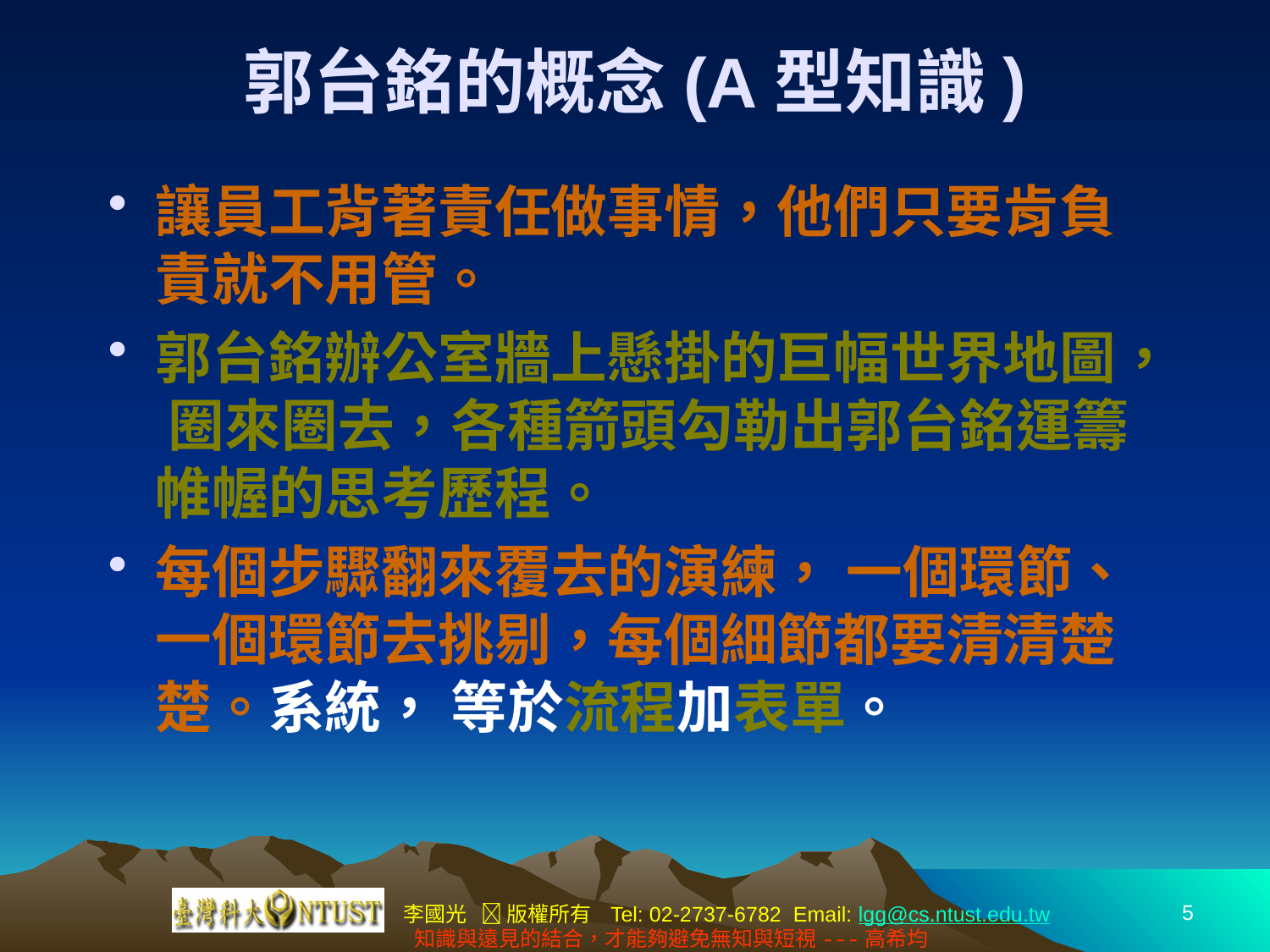

# 郭台銘的概念(A型知識)
讓員工背著責任做事情，他們只要肯負責就不用管。
郭台銘辦公室牆上懸掛的巨幅世界地圖， 圈來圈去，各種箭頭勾勒出郭台銘運籌帷幄的思考歷程。
每個步驟翻來覆去的演練， 一個環節、一個環節去挑剔，每個細節都要清清楚楚。系統， 等於流程加表單。
5